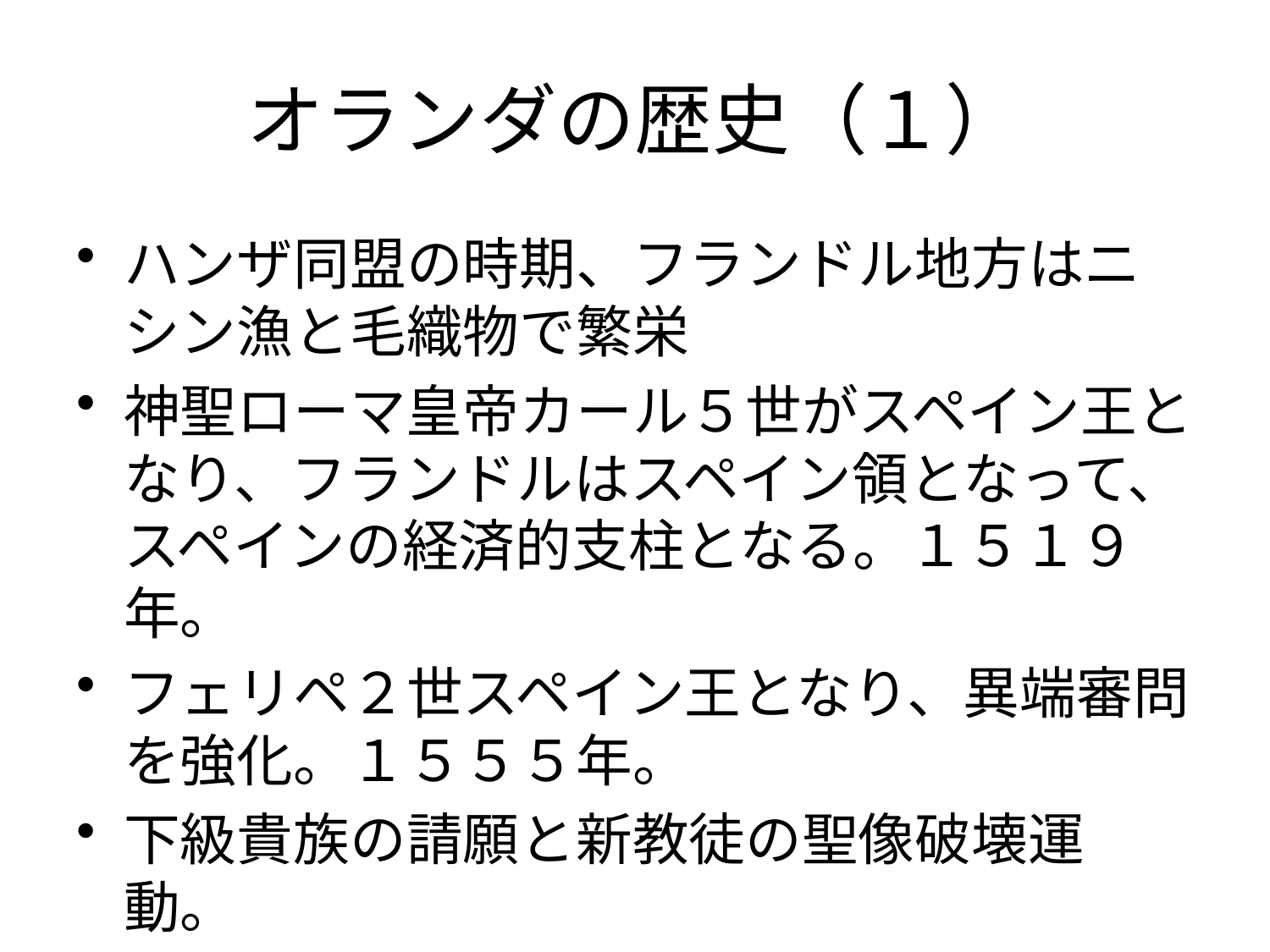

# オランダの歴史（１）
ハンザ同盟の時期、フランドル地方はニシン漁と毛織物で繁栄
神聖ローマ皇帝カール５世がスペイン王となり、フランドルはスペイン領となって、スペインの経済的支柱となる。１５１９年。
フェリペ２世スペイン王となり、異端審問を強化。１５５５年。
下級貴族の請願と新教徒の聖像破壊運動。